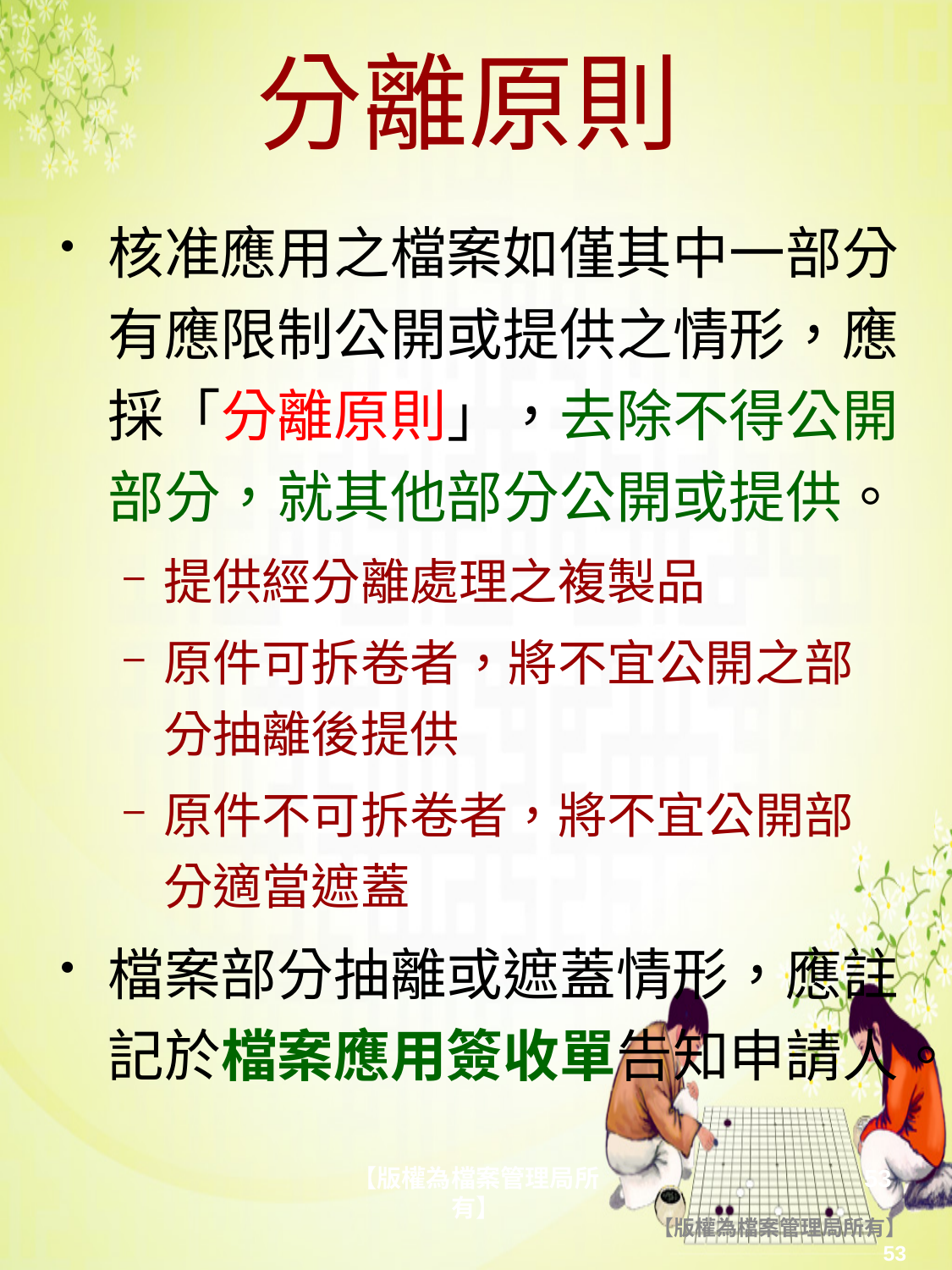

分離原則
核准應用之檔案如僅其中一部分有應限制公開或提供之情形，應採「分離原則」，去除不得公開部分，就其他部分公開或提供。
提供經分離處理之複製品
原件可拆卷者，將不宜公開之部分抽離後提供
原件不可拆卷者，將不宜公開部分適當遮蓋
檔案部分抽離或遮蓋情形，應註記於檔案應用簽收單告知申請人。

【版權為檔案管理局所有】
53
【版權為檔案管理局所有】
53